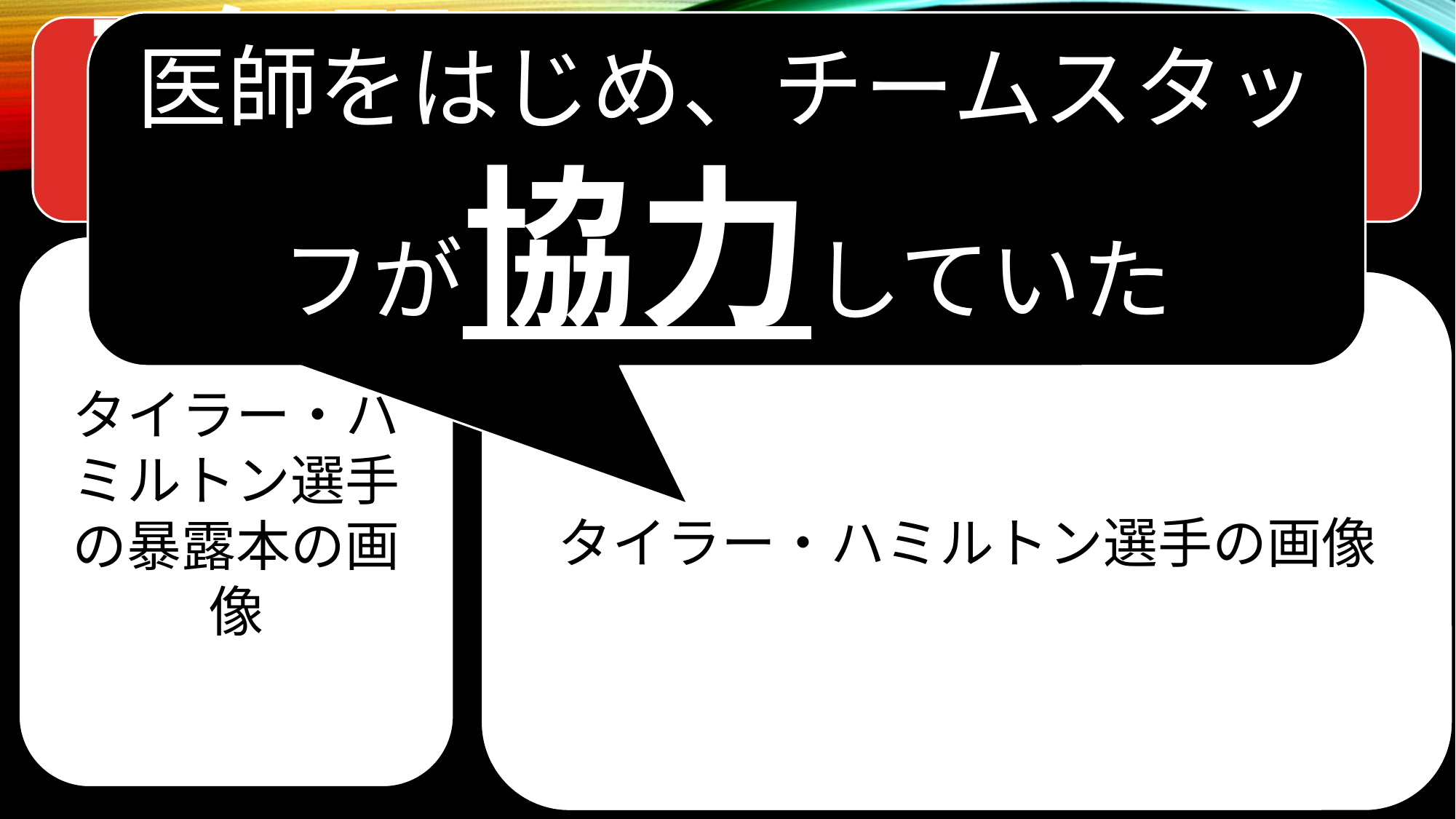

医師をはじめ、チームスタッフが協力していた
7年間見つかることはなかった
#
タイラー・ハミルトン選手の暴露本の画像

タイラー・ハミルトン選手の画像